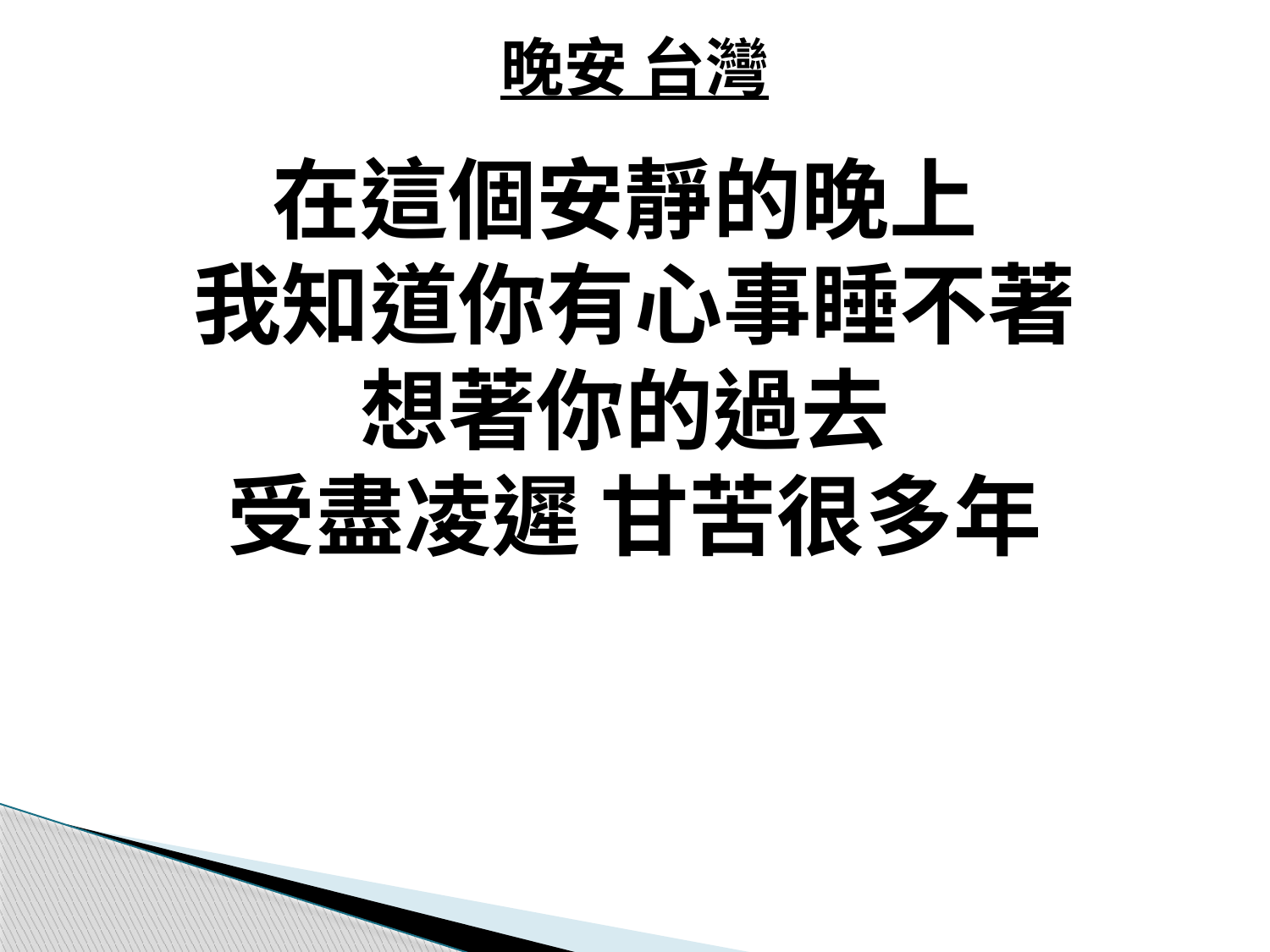

晚安 台灣
# 在這個安靜的晚上 我知道你有心事睡不著 想著你的過去 受盡凌遲 甘苦很多年